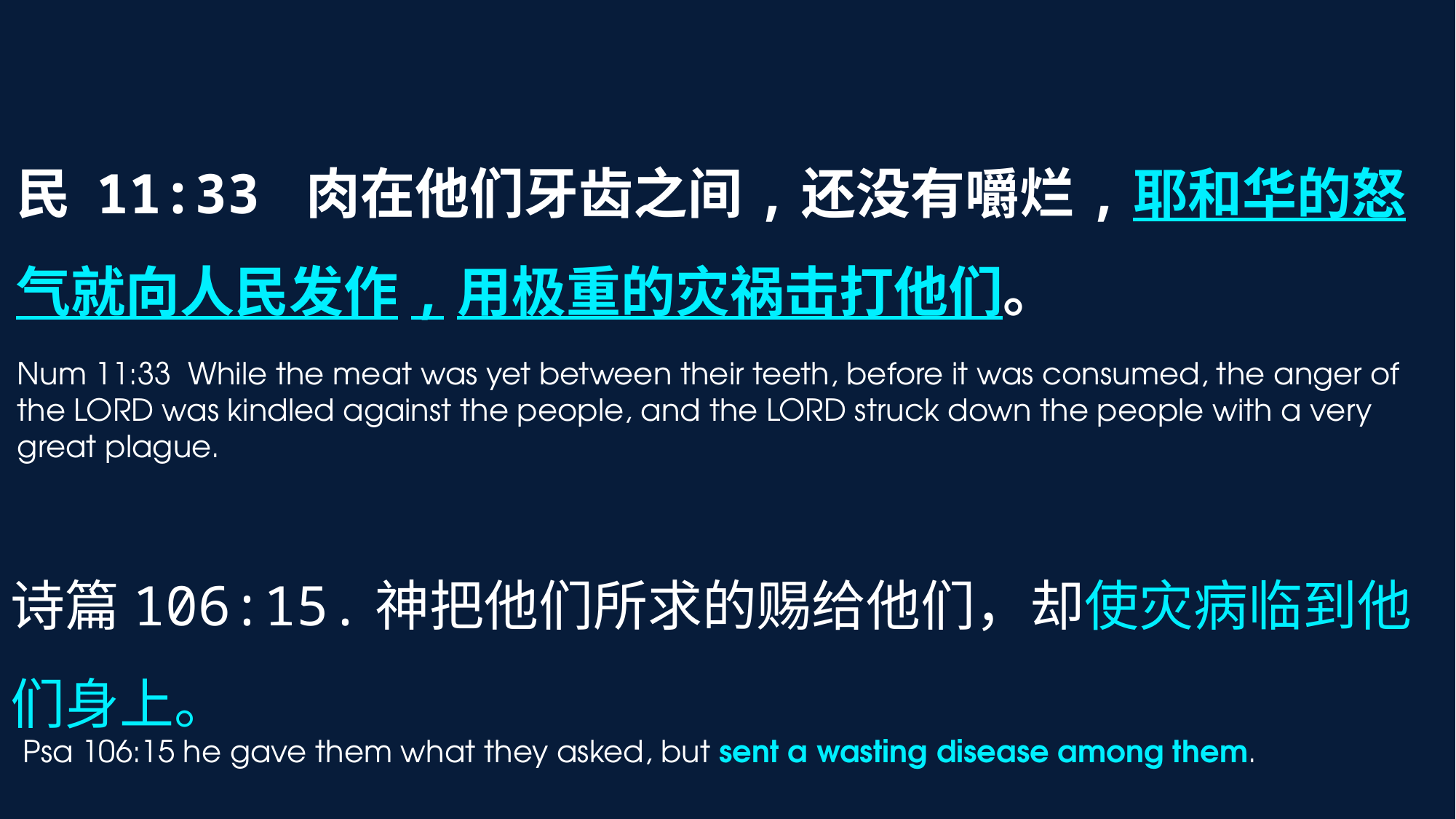

民 11:33 肉在他们牙齿之间,还没有嚼烂,耶和华的怒气就向人民发作,用极重的灾祸击打他们。
Num 11:33  While the meat was yet between their teeth, before it was consumed, the anger of the LORD was kindled against the people, and the LORD struck down the people with a very great plague.
诗篇106:15.神把他们所求的赐给他们，却使灾病临到他们身上。
Psa 106:15 he gave them what they asked, but sent a wasting disease among them.